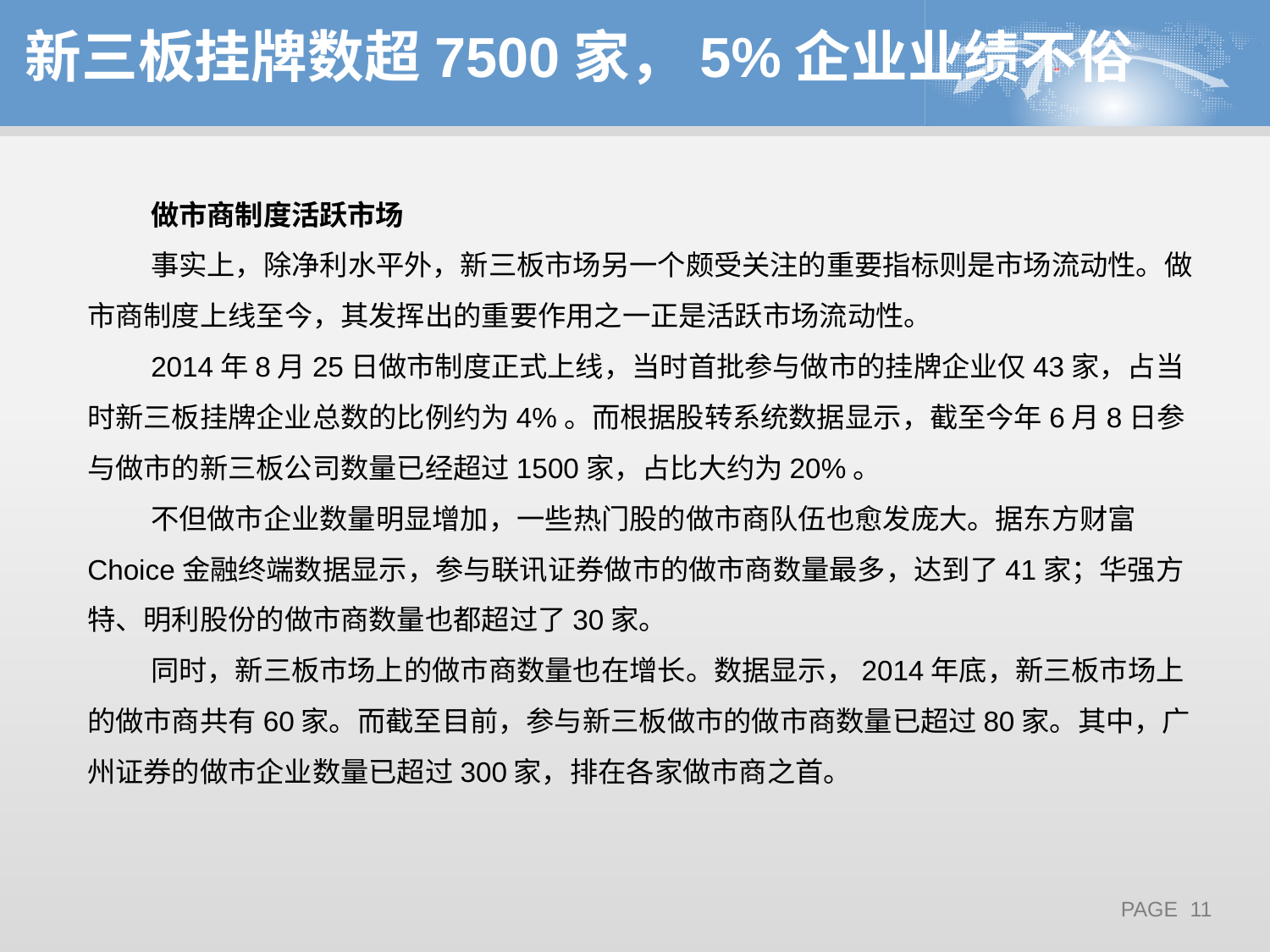

新三板挂牌数超7500家，5%企业业绩不俗
做市商制度活跃市场
事实上，除净利水平外，新三板市场另一个颇受关注的重要指标则是市场流动性。做市商制度上线至今，其发挥出的重要作用之一正是活跃市场流动性。
2014年8月25日做市制度正式上线，当时首批参与做市的挂牌企业仅43家，占当时新三板挂牌企业总数的比例约为4%。而根据股转系统数据显示，截至今年6月8日参与做市的新三板公司数量已经超过1500家，占比大约为20%。
不但做市企业数量明显增加，一些热门股的做市商队伍也愈发庞大。据东方财富Choice金融终端数据显示，参与联讯证券做市的做市商数量最多，达到了41家；华强方特、明利股份的做市商数量也都超过了30家。
同时，新三板市场上的做市商数量也在增长。数据显示，2014年底，新三板市场上的做市商共有60家。而截至目前，参与新三板做市的做市商数量已超过80家。其中，广州证券的做市企业数量已超过300家，排在各家做市商之首。